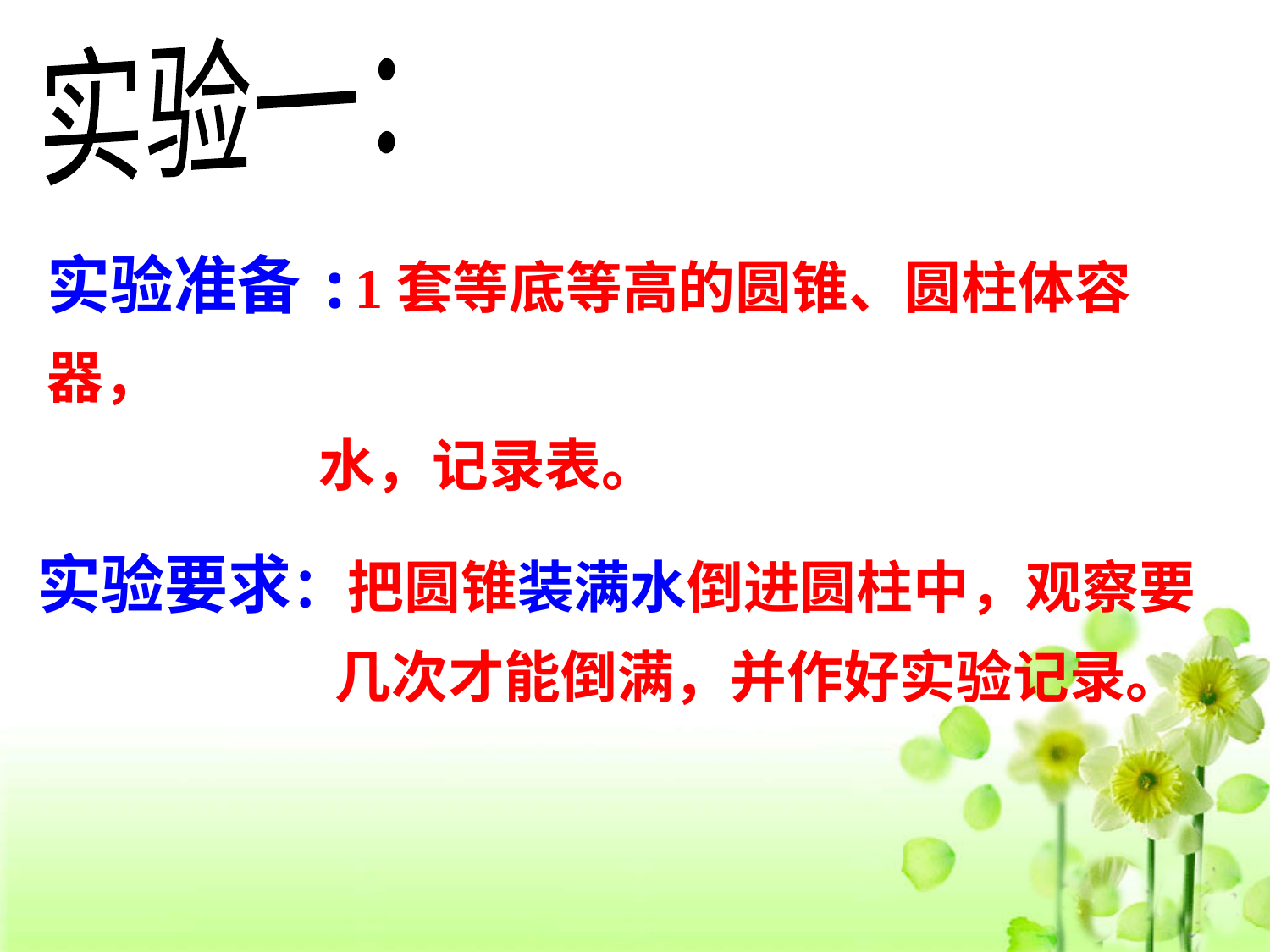

实验一：

实验准备:1套等底等高的圆锥、圆柱体容器，
                    水，记录表。
实验要求：把圆锥装满水倒进圆柱中，观察要
                      几次才能倒满，并作好实验记录。